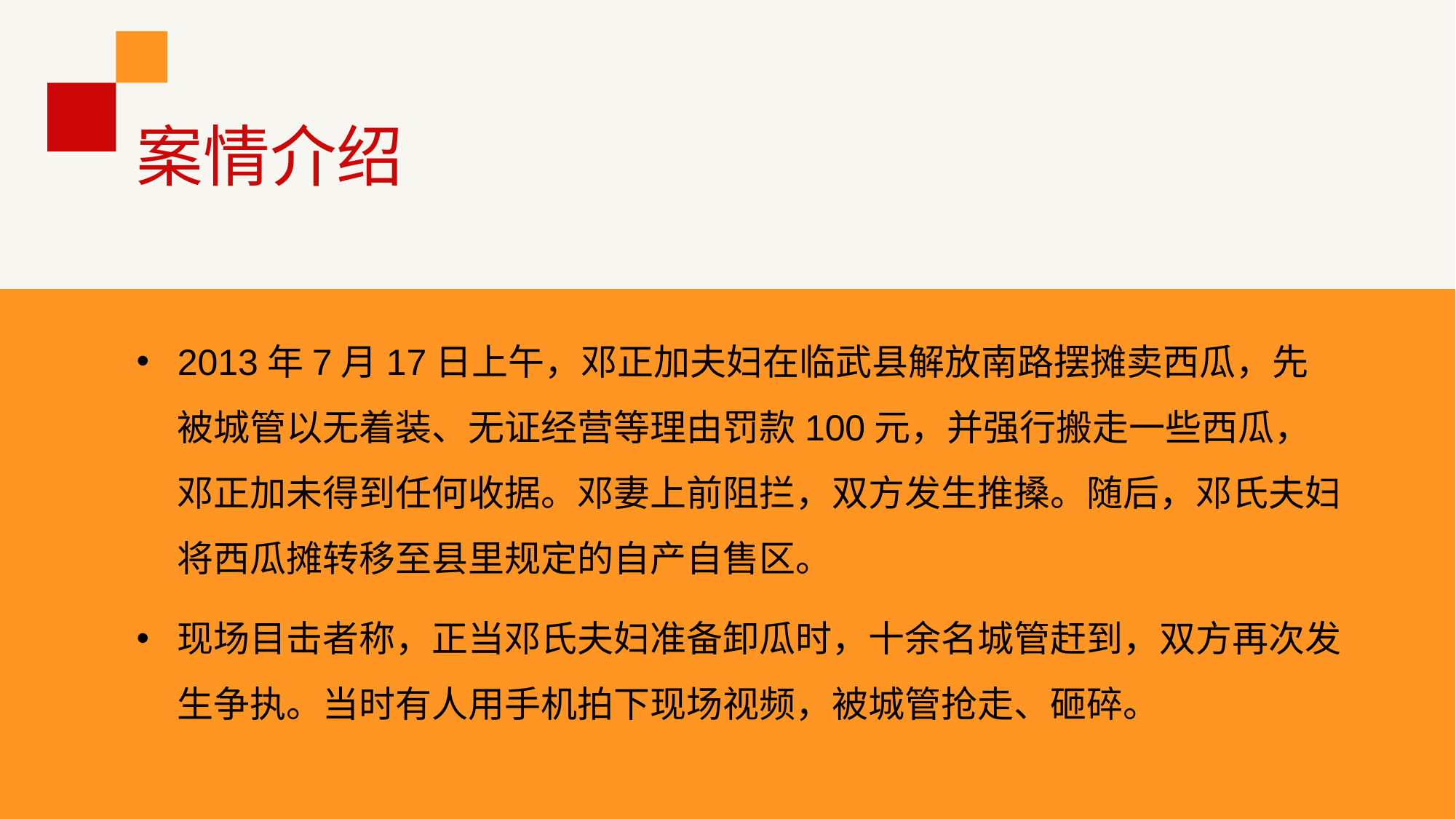

# 案情介绍

2013年7月17日上午，邓正加夫妇在临武县解放南路摆摊卖西瓜，先被城管以无着装、无证经营等理由罚款100元，并强行搬走一些西瓜，邓正加未得到任何收据。邓妻上前阻拦，双方发生推搡。随后，邓氏夫妇将西瓜摊转移至县里规定的自产自售区。
现场目击者称，正当邓氏夫妇准备卸瓜时，十余名城管赶到，双方再次发生争执。当时有人用手机拍下现场视频，被城管抢走、砸碎。